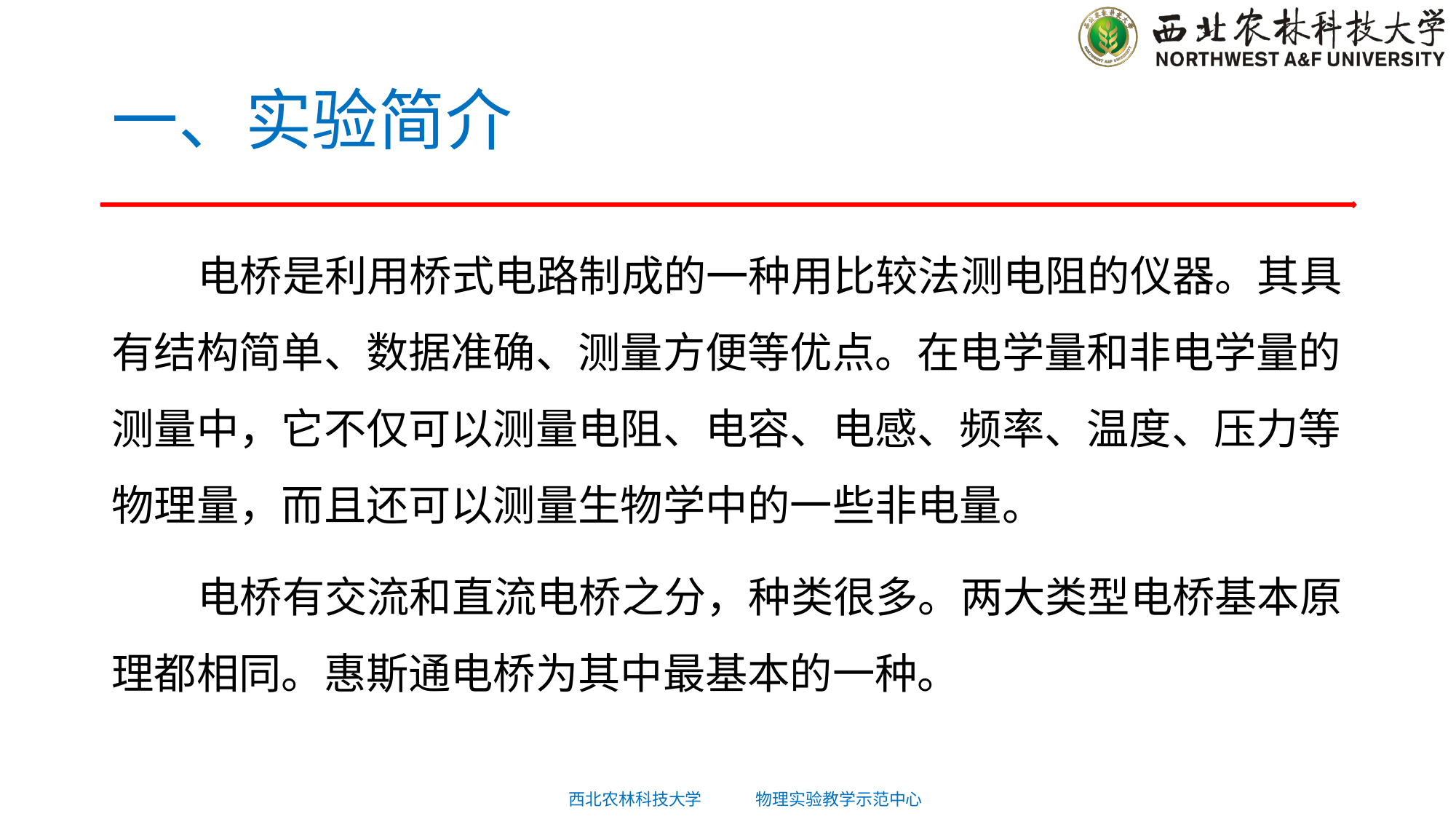

# 一、实验简介
        电桥是利用桥式电路制成的一种用比较法测电阻的仪器。其具有结构简单、数据准确、测量方便等优点。在电学量和非电学量的测量中，它不仅可以测量电阻、电容、电感、频率、温度、压力等物理量，而且还可以测量生物学中的一些非电量。
        电桥有交流和直流电桥之分，种类很多。两大类型电桥基本原理都相同。惠斯通电桥为其中最基本的一种。